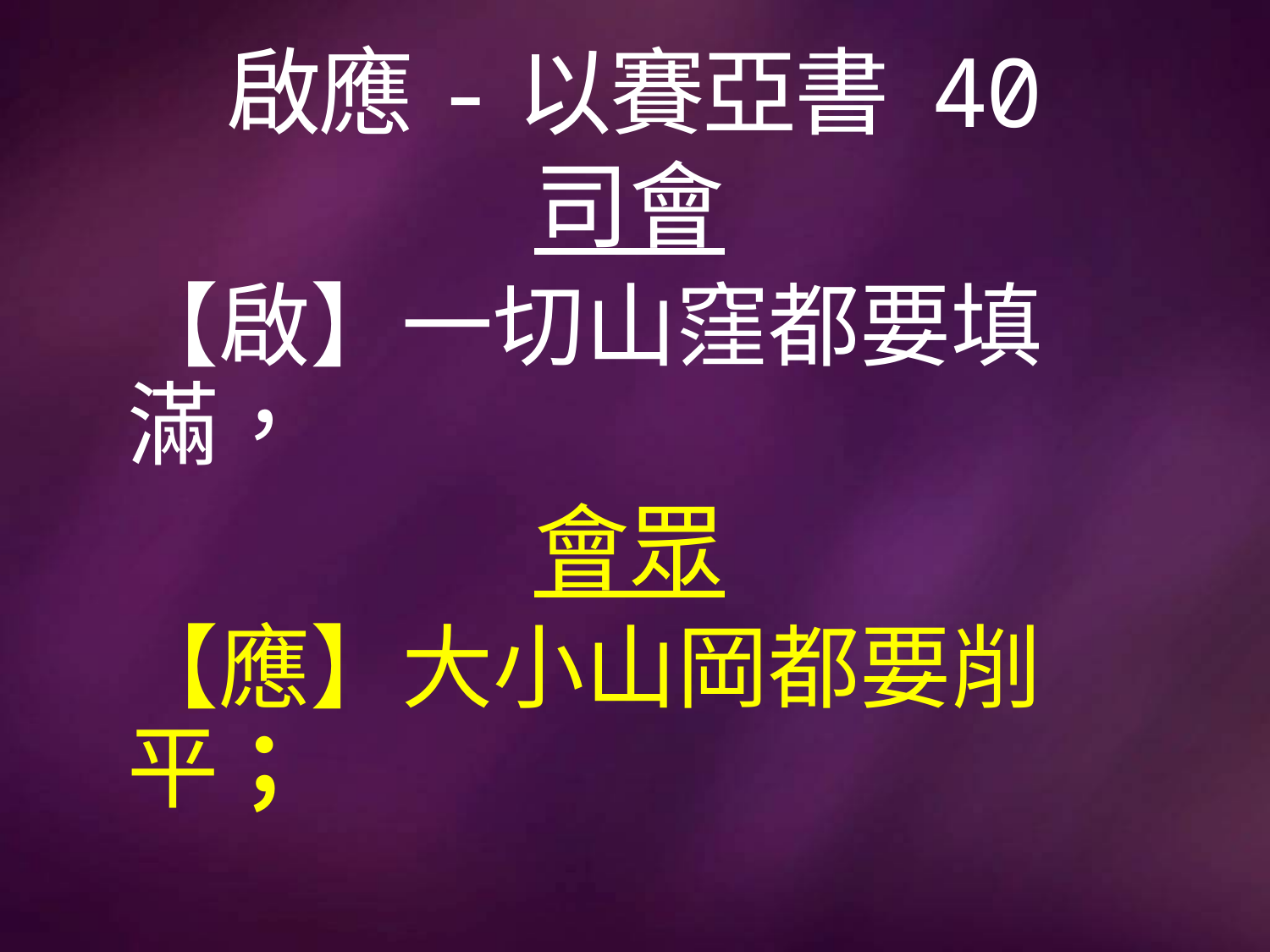

# 啟應-以賽亞書 40
司會
【啟】一切山窪都要填滿，

會眾
【應】大小山岡都要削平；